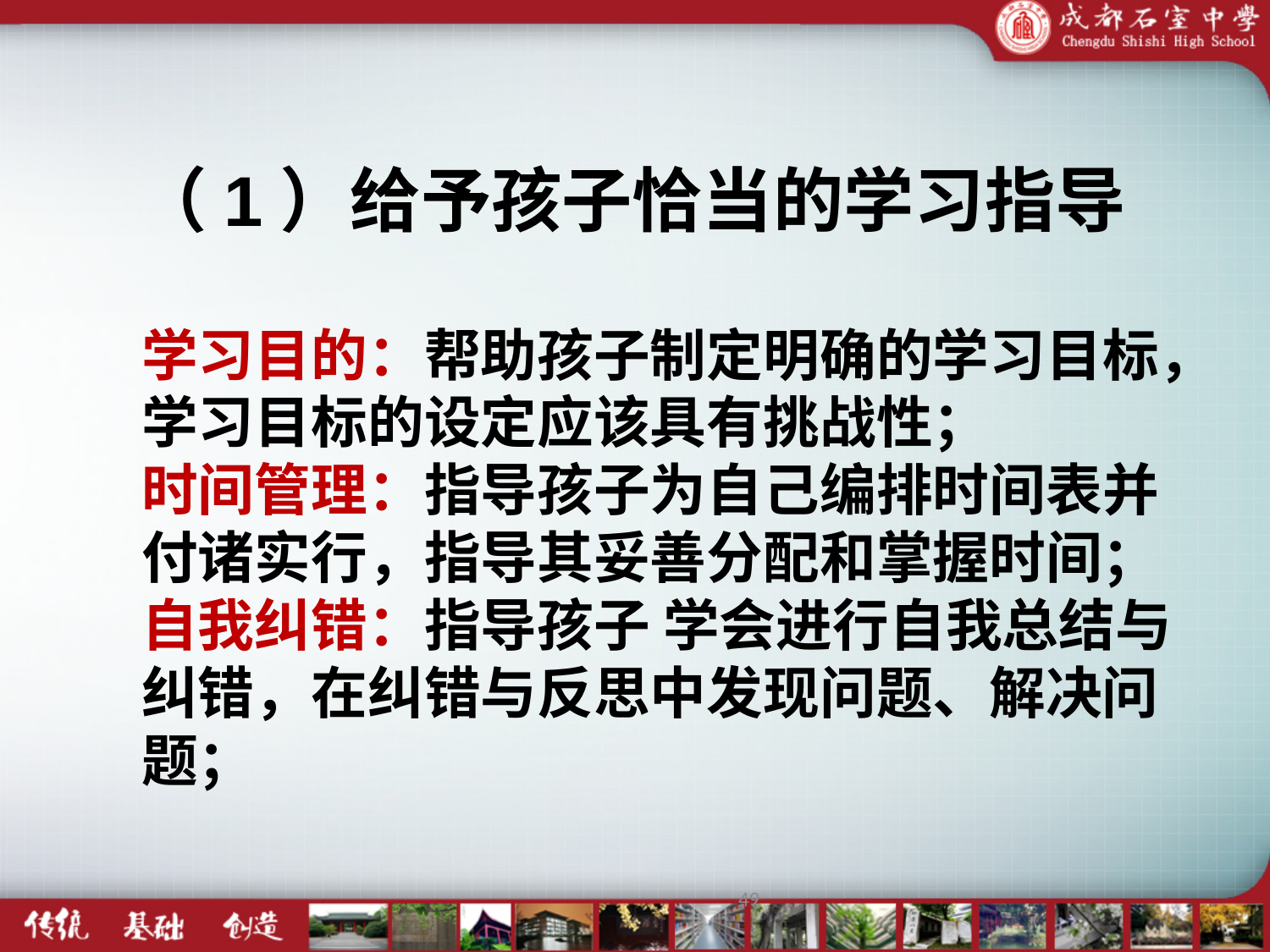

（1）给予孩子恰当的学习指导
# 学习目的：帮助孩子制定明确的学习目标，学习目标的设定应该具有挑战性； 时间管理：指导孩子为自己编排时间表并付诸实行，指导其妥善分配和掌握时间； 自我纠错：指导孩子 学会进行自我总结与纠错，在纠错与反思中发现问题、解决问题；
49